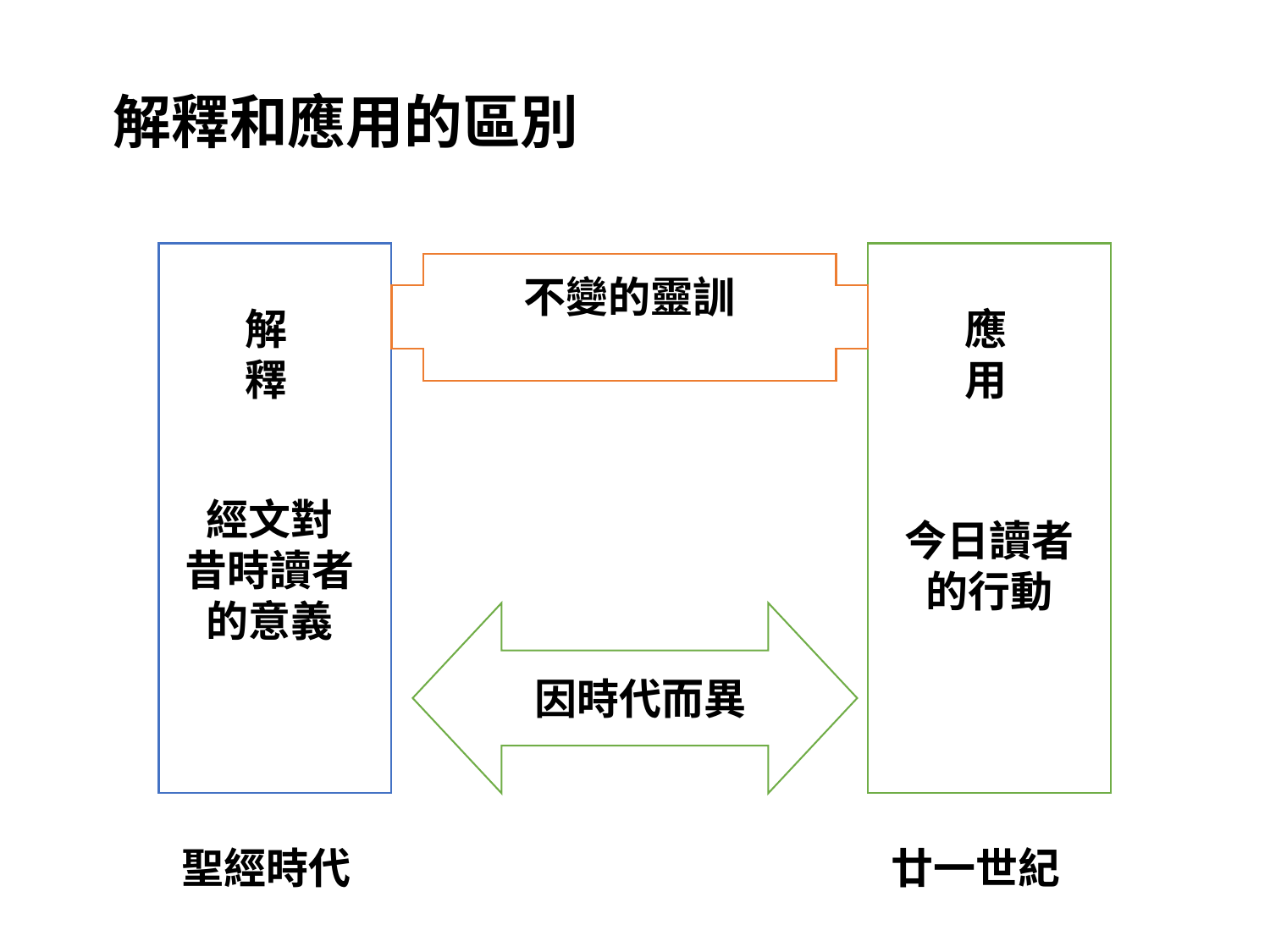

# 解釋和應用的區別

不變的靈訓
解釋
應用
經文對 昔時讀者的意義
今日讀者的行動

因時代而異
聖經時代
廿一世紀